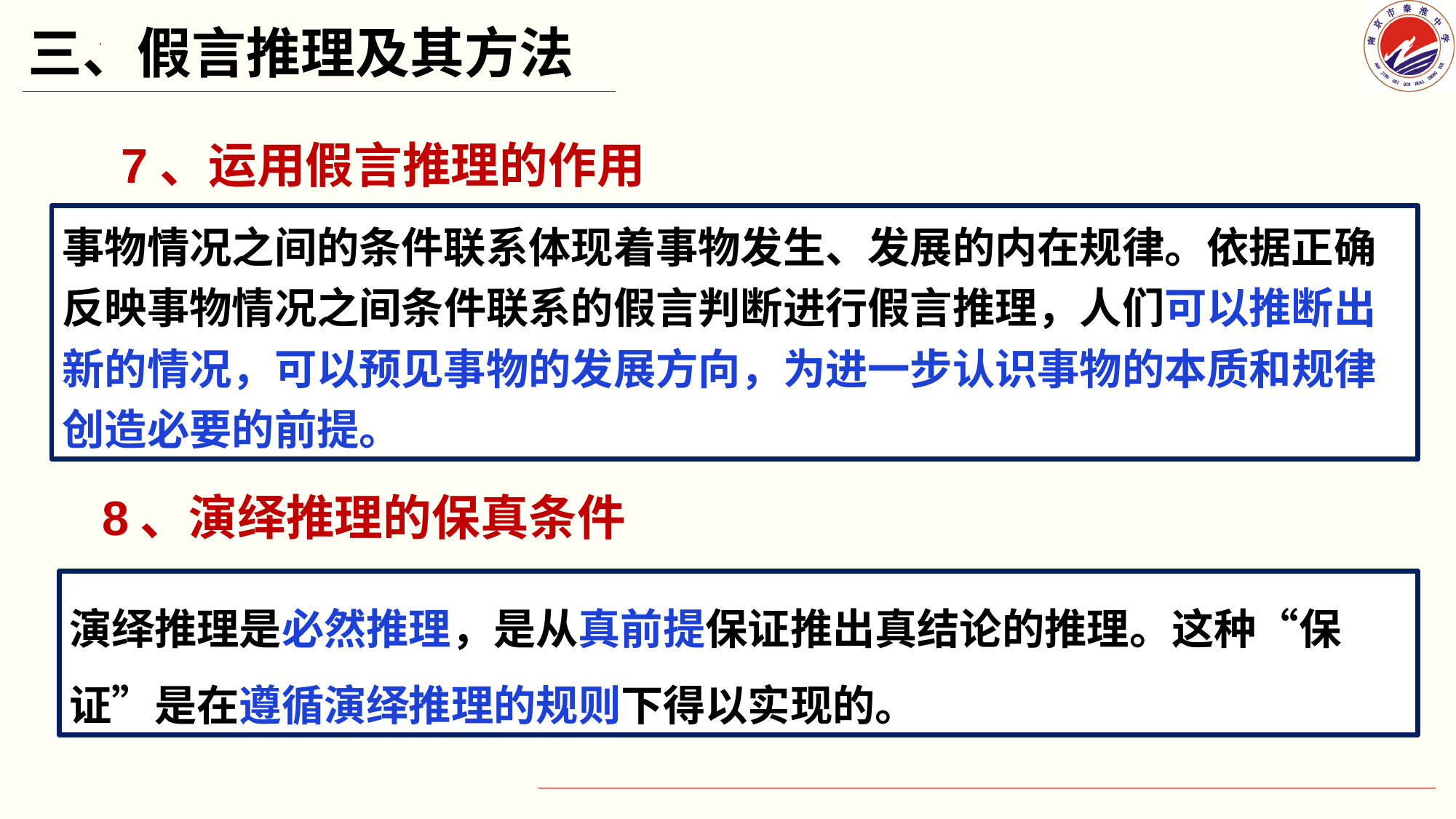

三、假言推理及其方法
7、运用假言推理的作用
事物情况之间的条件联系体现着事物发生、发展的内在规律。依据正确反映事物情况之间条件联系的假言判断进行假言推理，人们可以推断出新的情况，可以预见事物的发展方向，为进一步认识事物的本质和规律创造必要的前提。
8、演绎推理的保真条件
演绎推理是必然推理，是从真前提保证推出真结论的推理。这种“保证”是在遵循演绎推理的规则下得以实现的。